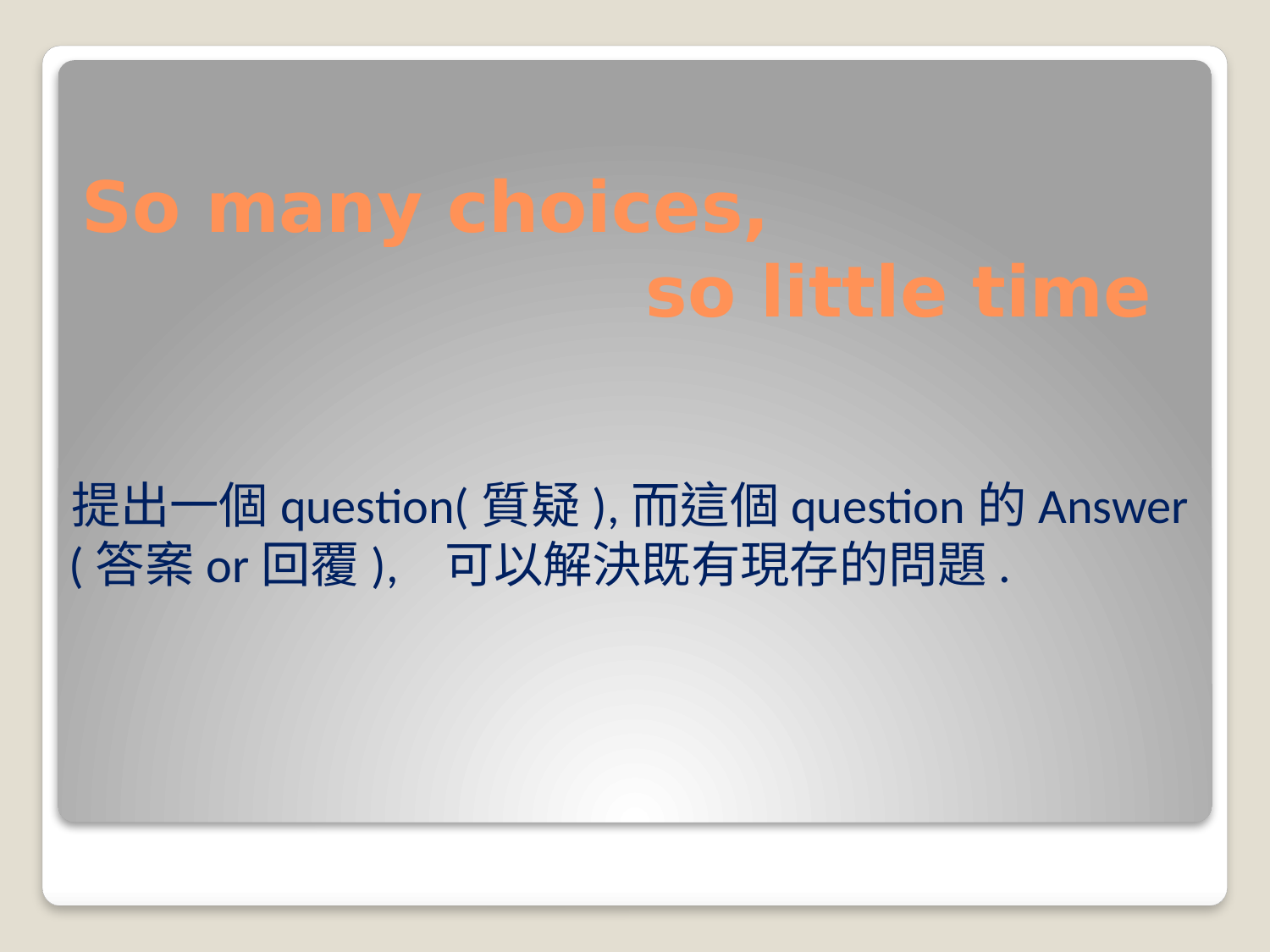

# So many choices, so little time
           提出一個question(質疑),而這個question的Answer
     (答案or回覆),   可以解決既有現存的問題.